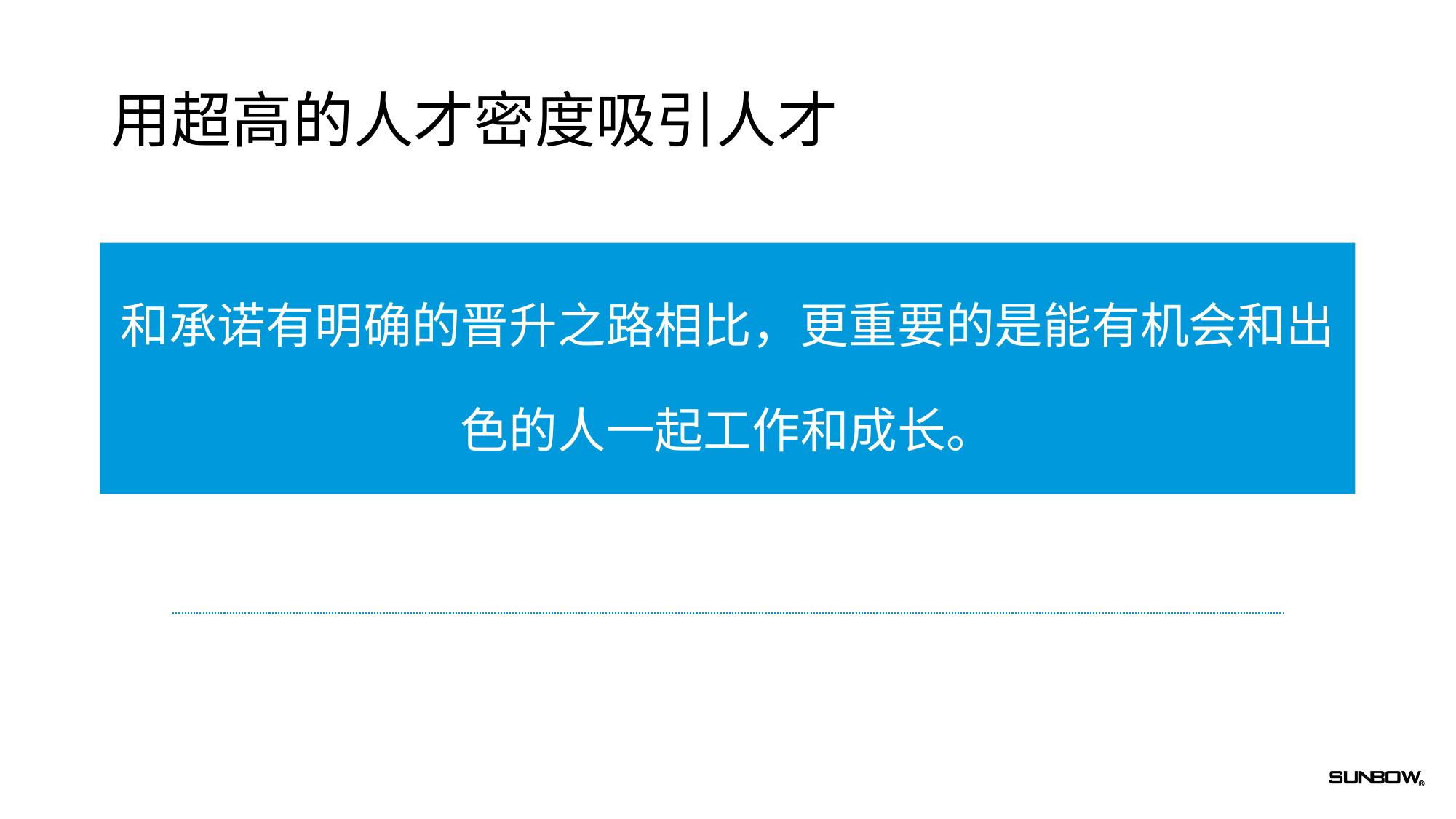

# 用超高的人才密度吸引人才
和承诺有明确的晋升之路相比，更重要的是能有机会和出色的人一起工作和成长。

45